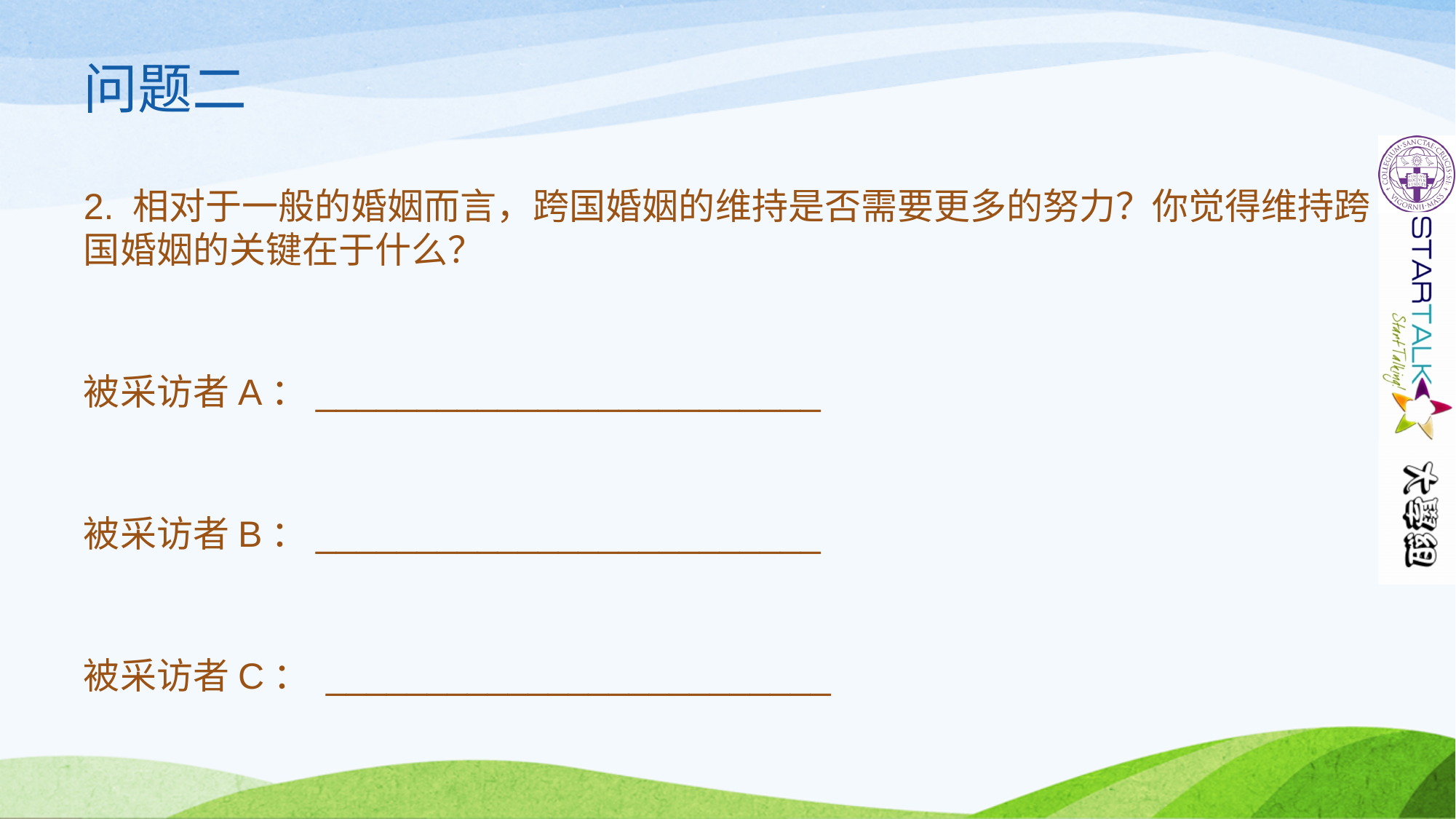

# 问题二
2. 相对于一般的婚姻而言，跨国婚姻的维持是否需要更多的努力？你觉得维持跨国婚姻的关键在于什么？

被采访者A：_________________________

被采访者B：_________________________

被采访者C： _________________________